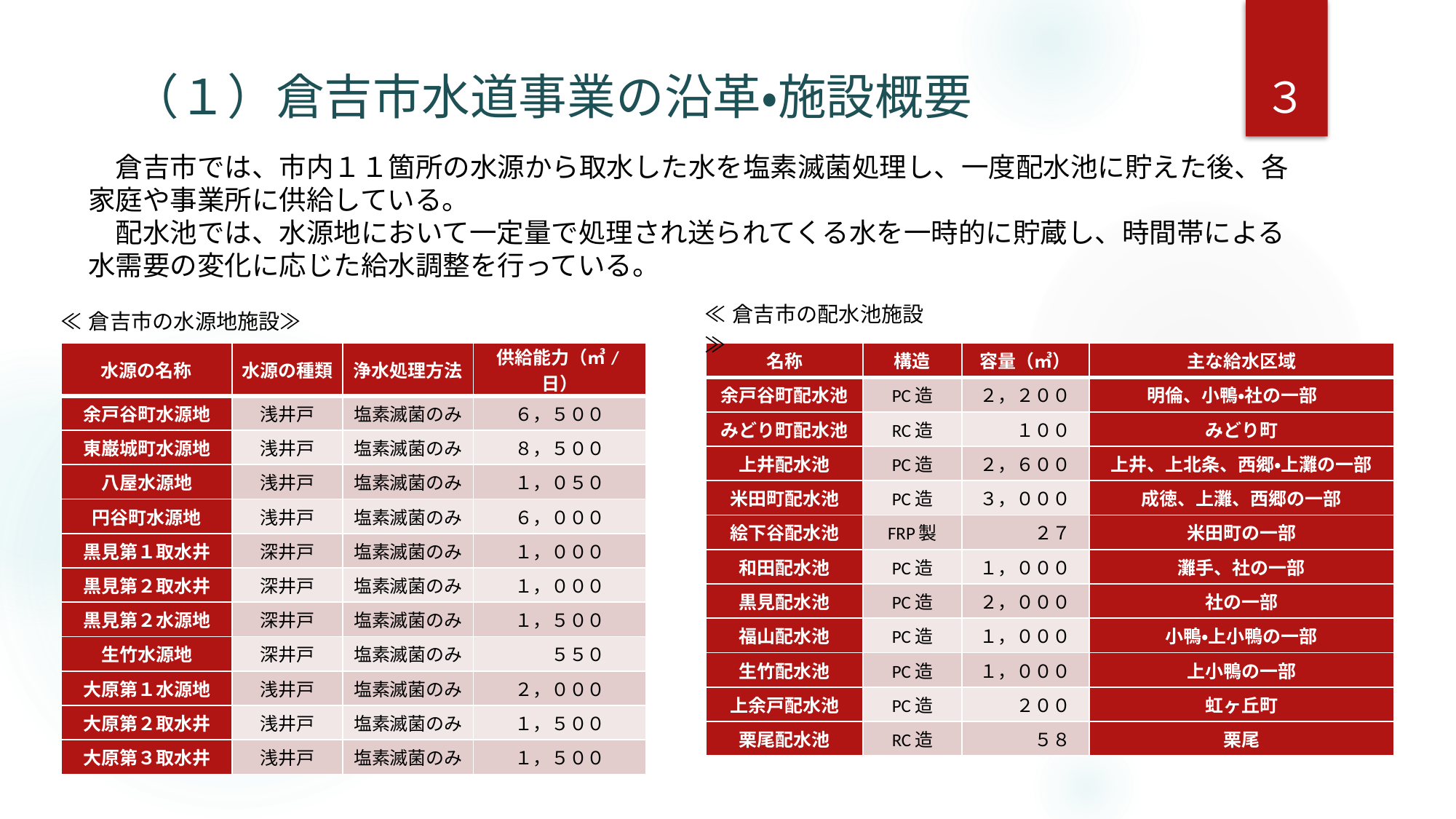

３
（１）倉吉市水道事業の沿革・施設概要
　倉吉市では、市内１１箇所の水源から取水した水を塩素滅菌処理し、一度配水池に貯えた後、各家庭や事業所に供給している。
　配水池では、水源地において一定量で処理され送られてくる水を一時的に貯蔵し、時間帯による水需要の変化に応じた給水調整を行っている。
| ≪倉吉市の水源地施設≫ |
| --- |
| ≪倉吉市の配水池施設≫ |
| --- |
| 水源の名称 | 水源の種類 | 浄水処理方法 | 供給能力（㎥/日） |
| --- | --- | --- | --- |
| 余戸谷町水源地 | 浅井戸 | 塩素滅菌のみ | ６，５００ |
| 東巌城町水源地 | 浅井戸 | 塩素滅菌のみ | ８，５００ |
| 八屋水源地 | 浅井戸 | 塩素滅菌のみ | １，０５０ |
| 円谷町水源地 | 浅井戸 | 塩素滅菌のみ | ６，０００ |
| 黒見第１取水井 | 深井戸 | 塩素滅菌のみ | １，０００ |
| 黒見第２取水井 | 深井戸 | 塩素滅菌のみ | １，０００ |
| 黒見第２水源地 | 深井戸 | 塩素滅菌のみ | １，５００ |
| 生竹水源地 | 深井戸 | 塩素滅菌のみ | ５５０ |
| 大原第１水源地 | 浅井戸 | 塩素滅菌のみ | ２，０００ |
| 大原第２取水井 | 浅井戸 | 塩素滅菌のみ | １，５００ |
| 大原第３取水井 | 浅井戸 | 塩素滅菌のみ | １，５００ |
| 名称 | 構造 | 容量（㎥） | 主な給水区域 |
| --- | --- | --- | --- |
| 余戸谷町配水池 | PC造 | ２，２００ | 明倫、小鴨・社の一部 |
| みどり町配水池 | RC造 | １００ | みどり町 |
| 上井配水池 | PC造 | ２，６００ | 上井、上北条、西郷・上灘の一部 |
| 米田町配水池 | PC造 | ３，０００ | 成徳、上灘、西郷の一部 |
| 絵下谷配水池 | FRP製 | ２７ | 米田町の一部 |
| 和田配水池 | PC造 | １，０００ | 灘手、社の一部 |
| 黒見配水池 | PC造 | ２，０００ | 社の一部 |
| 福山配水池 | PC造 | １，０００ | 小鴨・上小鴨の一部 |
| 生竹配水池 | PC造 | １，０００ | 上小鴨の一部 |
| 上余戸配水池 | PC造 | ２００ | 虹ヶ丘町 |
| 栗尾配水池 | RC造 | ５８ | 栗尾 |